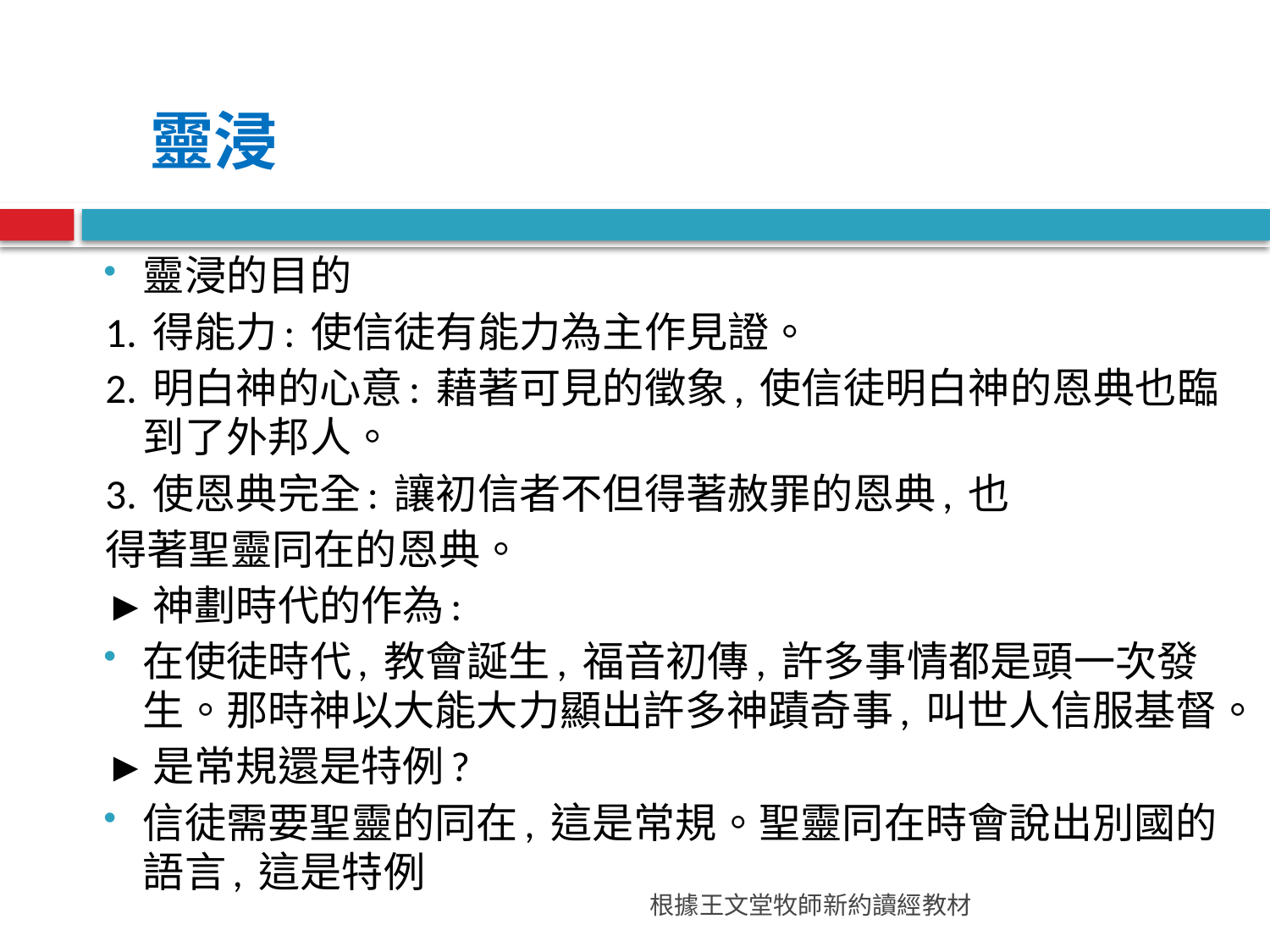

靈浸
靈浸的目的
1. 得能力: 使信徒有能力為主作見證。
2. 明白神的心意: 藉著可見的徵象, 使信徒明白神的恩典也臨到了外邦人。
3. 使恩典完全: 讓初信者不但得著赦罪的恩典, 也
得著聖靈同在的恩典。
►神劃時代的作為:
在使徒時代, 教會誕生, 福音初傳, 許多事情都是頭一次發生。那時神以大能大力顯出許多神蹟奇事, 叫世人信服基督。
►是常規還是特例?
信徒需要聖靈的同在, 這是常規。聖靈同在時會說出別國的語言, 這是特例

根據王文堂牧師新約讀經教材